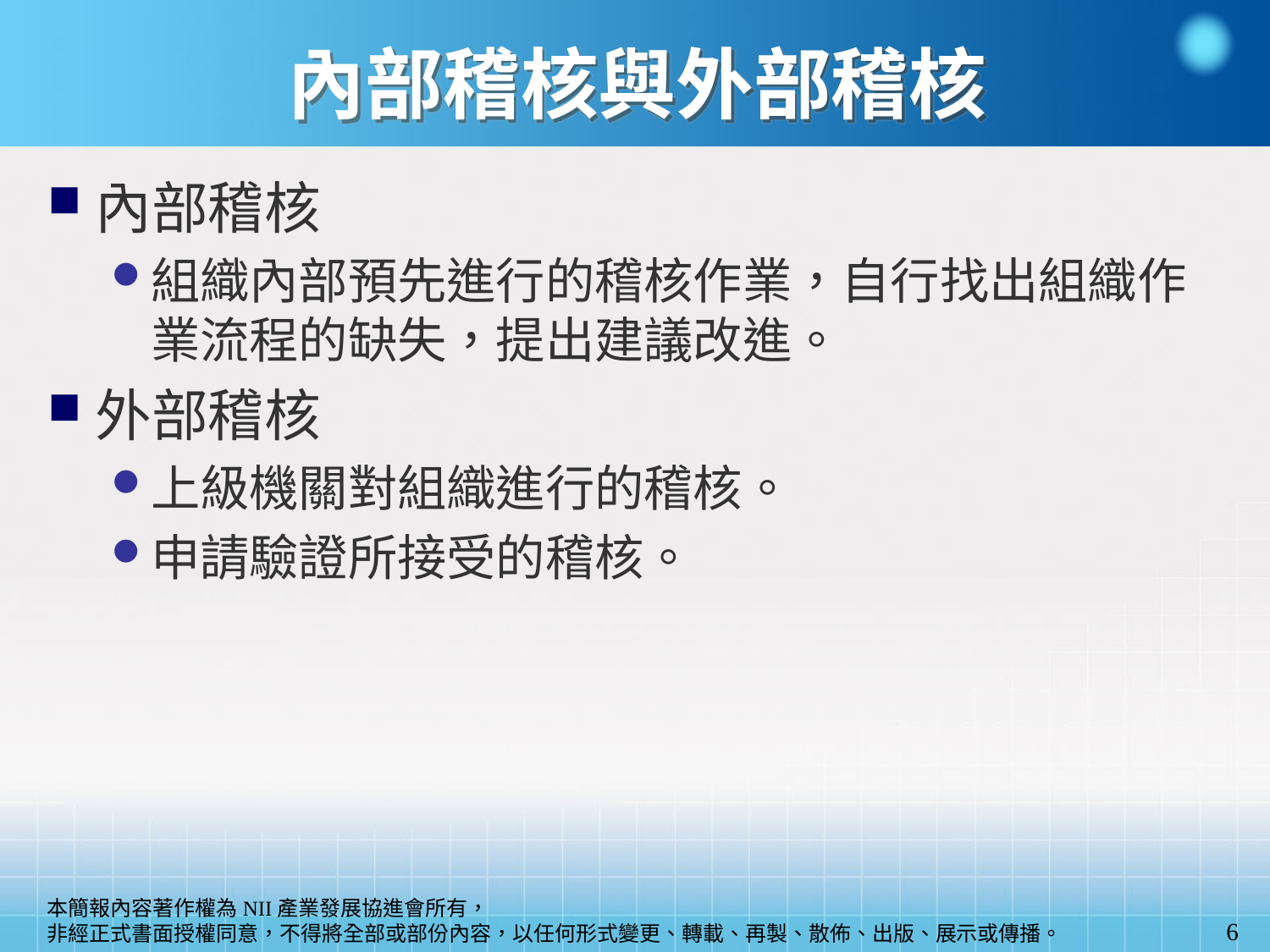

# 內部稽核與外部稽核
內部稽核
組織內部預先進行的稽核作業，自行找出組織作業流程的缺失，提出建議改進。
外部稽核
上級機關對組織進行的稽核。
申請驗證所接受的稽核。
6